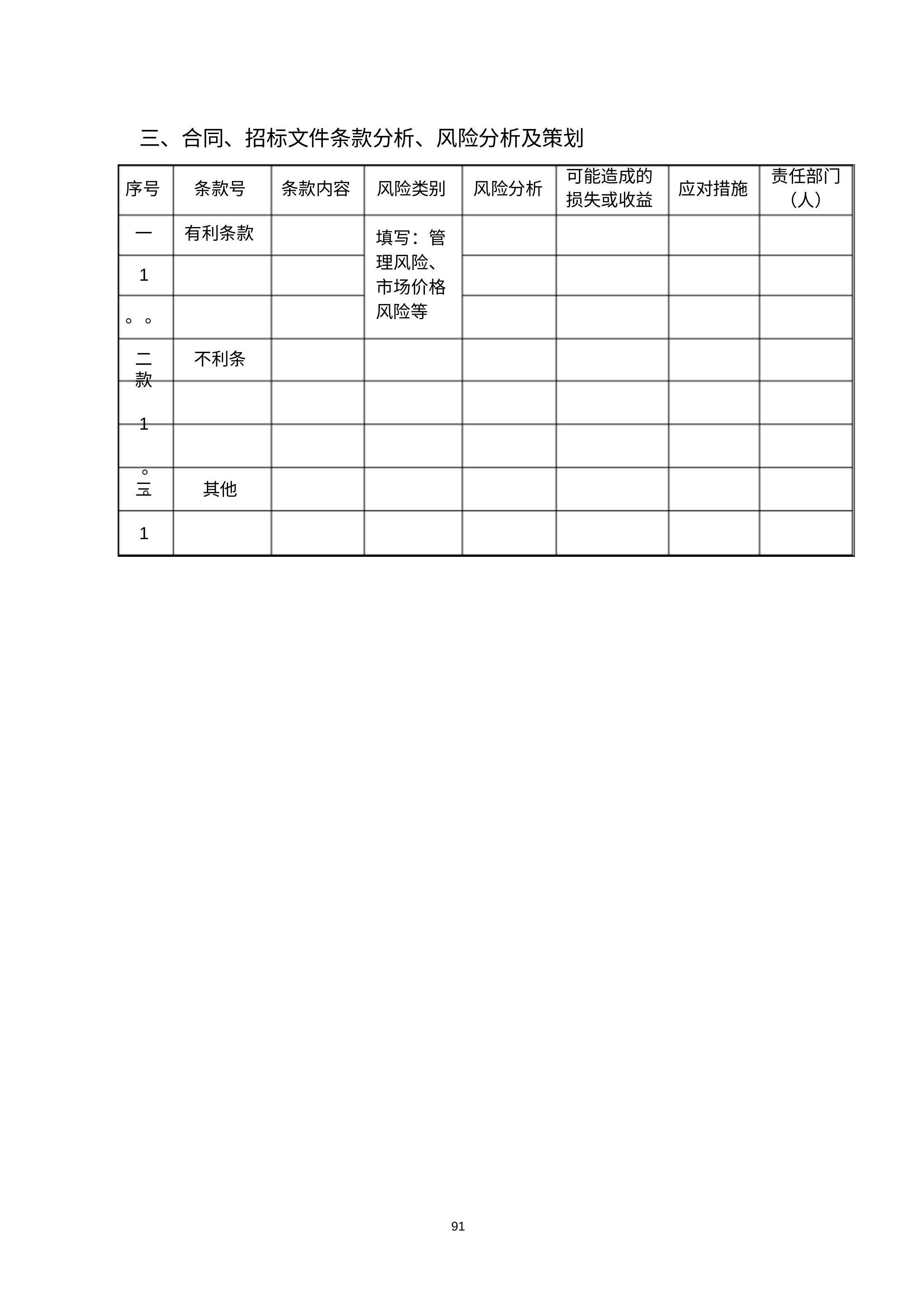

三、合同、招标文件条款分析、风险分析及策划
可能造成的 损失或收益
责任部门
（人）

序号	条款号	条款内容	风险类别	风险分析
应对措施
一	有利条款

1
填写：管 理风险、 市场价格 风险等
。。
二	不利条款

1

。。
三
其他
1
91